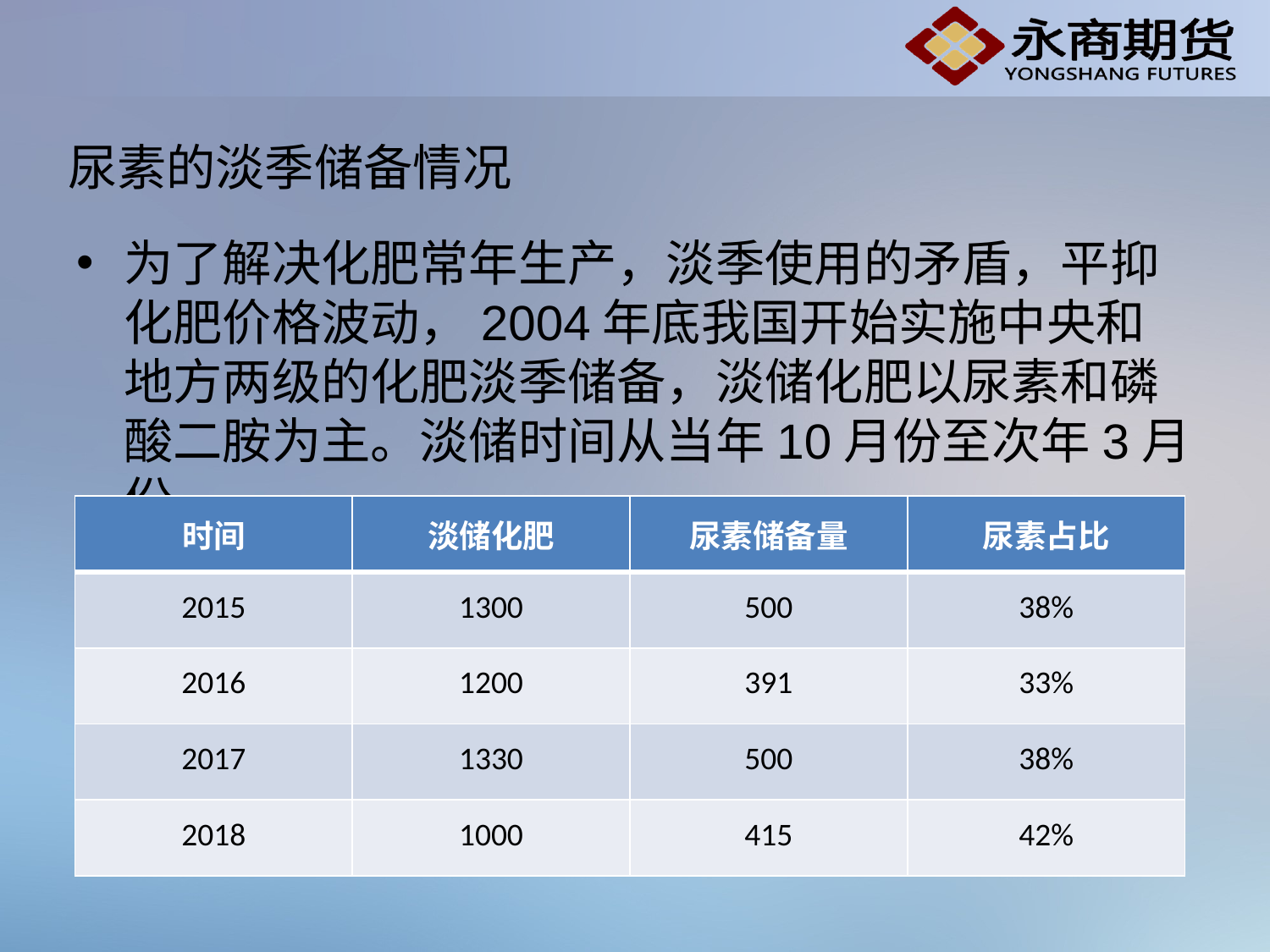

# 尿素的淡季储备情况
为了解决化肥常年生产，淡季使用的矛盾，平抑化肥价格波动，2004年底我国开始实施中央和地方两级的化肥淡季储备，淡储化肥以尿素和磷酸二胺为主。淡储时间从当年10月份至次年3月份。

| 时间 | 淡储化肥 | 尿素储备量 | 尿素占比 |
| --- | --- | --- | --- |
| 2015 | 1300 | 500 | 38% |
| 2016 | 1200 | 391 | 33% |
| 2017 | 1330 | 500 | 38% |
| 2018 | 1000 | 415 | 42% |